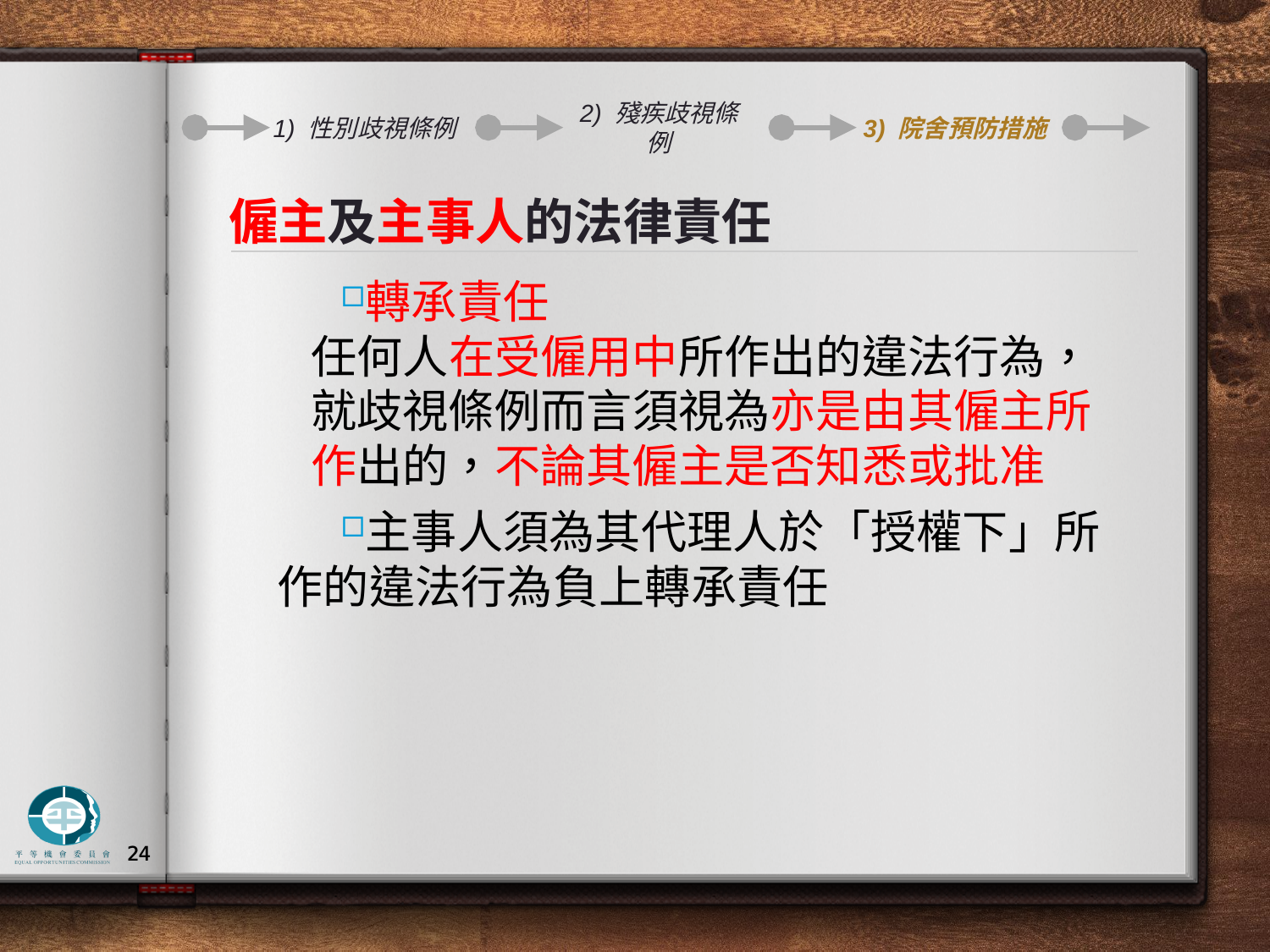

1) 性別歧視條例
2) 殘疾歧視條例
3) 院舍預防措施
# 僱主及主事人的法律責任
轉承責任
任何人在受僱用中所作出的違法行為，
就歧視條例而言須視為亦是由其僱主所
作出的，不論其僱主是否知悉或批准
主事人須為其代理人於「授權下」所作的違法行為負上轉承責任